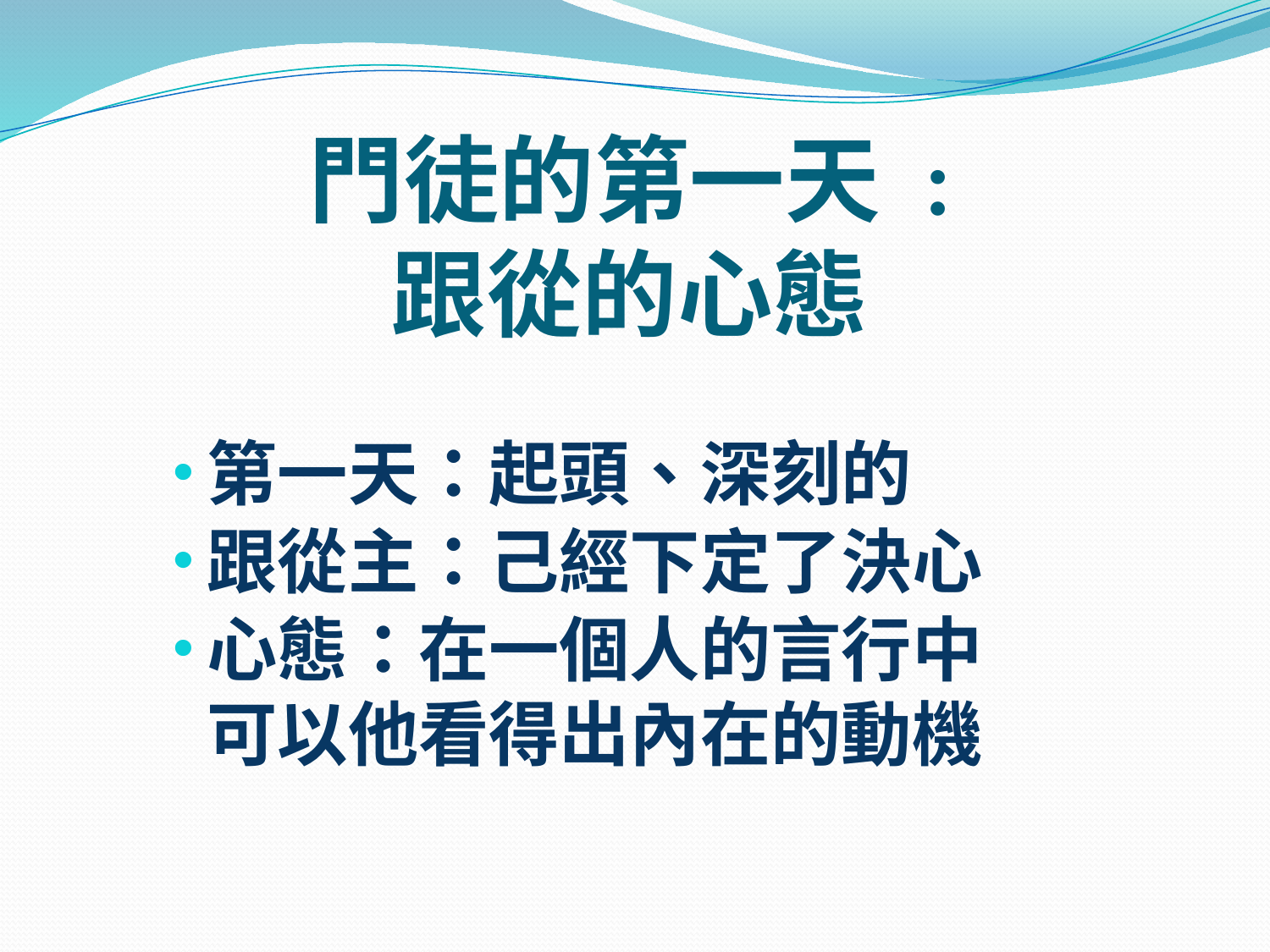

# 門徒的第一天 : 跟從的心態
第一天：起頭、深刻的
跟從主：己經下定了決心
心態：在一個人的言行中可以他看得出內在的動機